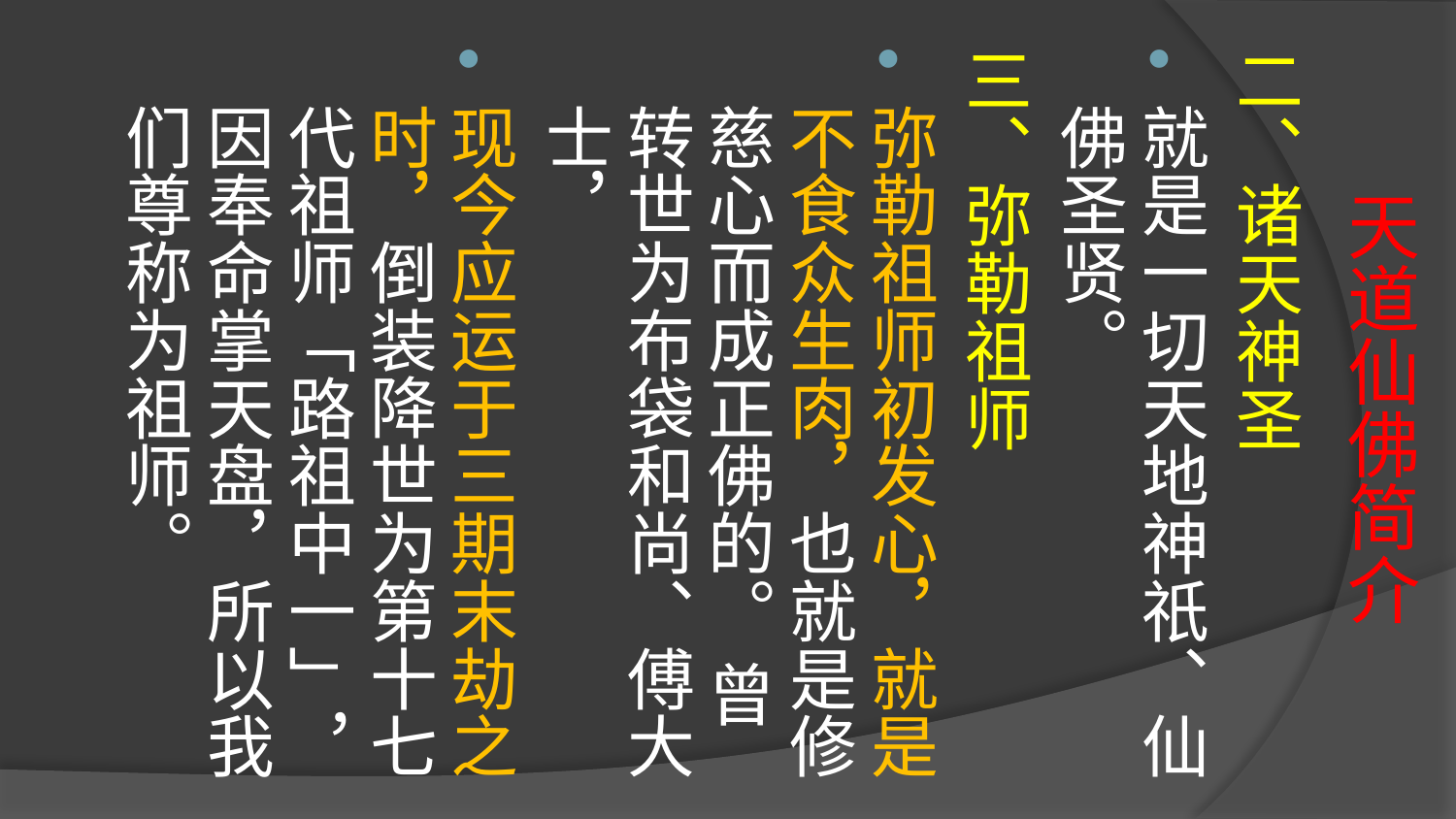

# 天道仙佛简介
二、诸天神圣
就是一切天地神祇、仙佛圣贤。
三、弥勒祖师
弥勒祖师初发心，就是不食众生肉，也就是修慈心而成正佛的。 曾转世为布袋和尚、傅大士，
现今应运于三期末劫之时，倒装降世为第十七代祖师「路祖中一」，因奉命掌天盘，所以我们尊称为祖师。